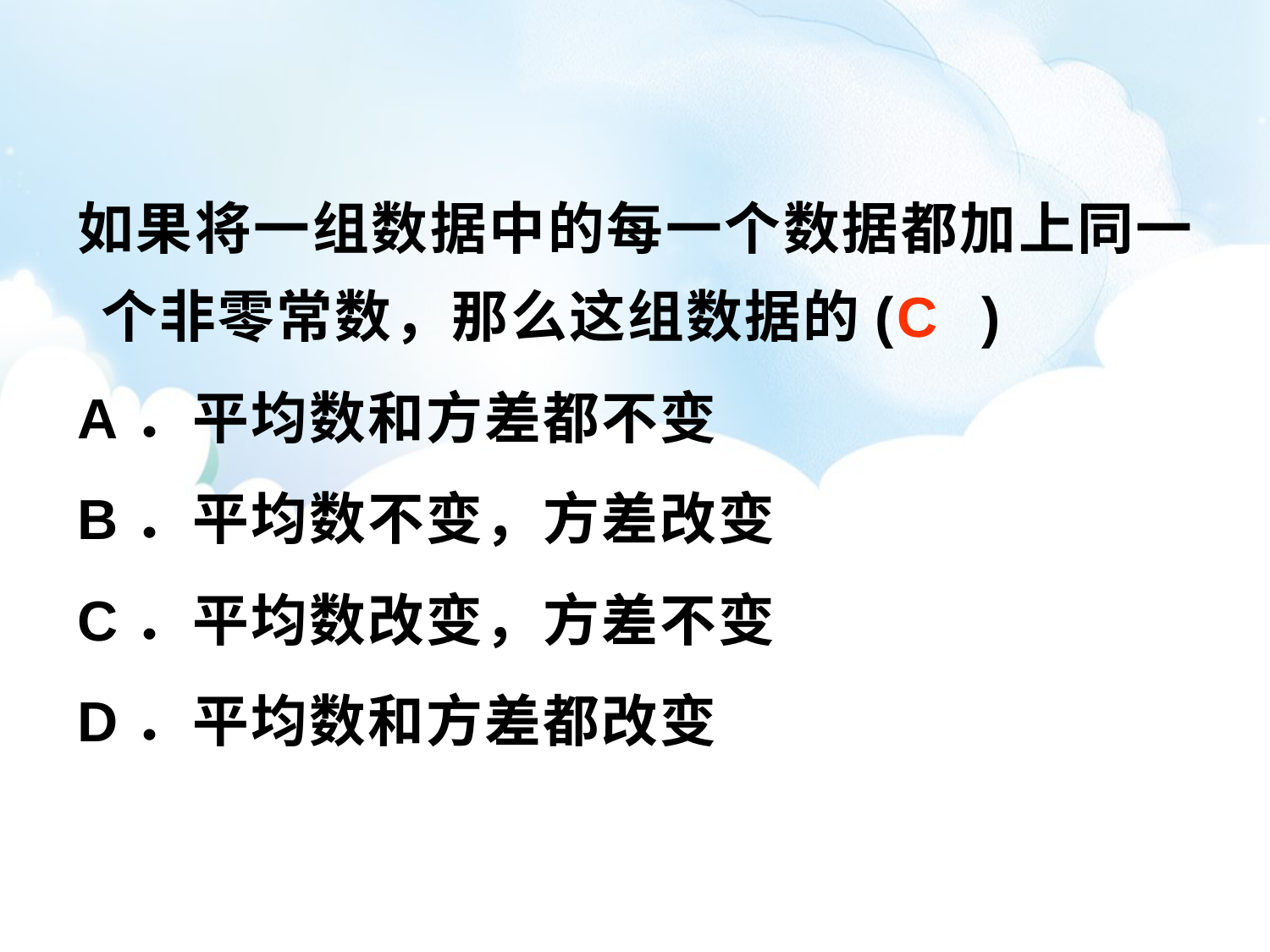

如果将一组数据中的每一个数据都加上同一个非零常数，那么这组数据的(　)
A．平均数和方差都不变
B．平均数不变，方差改变
C．平均数改变，方差不变
D．平均数和方差都改变
C